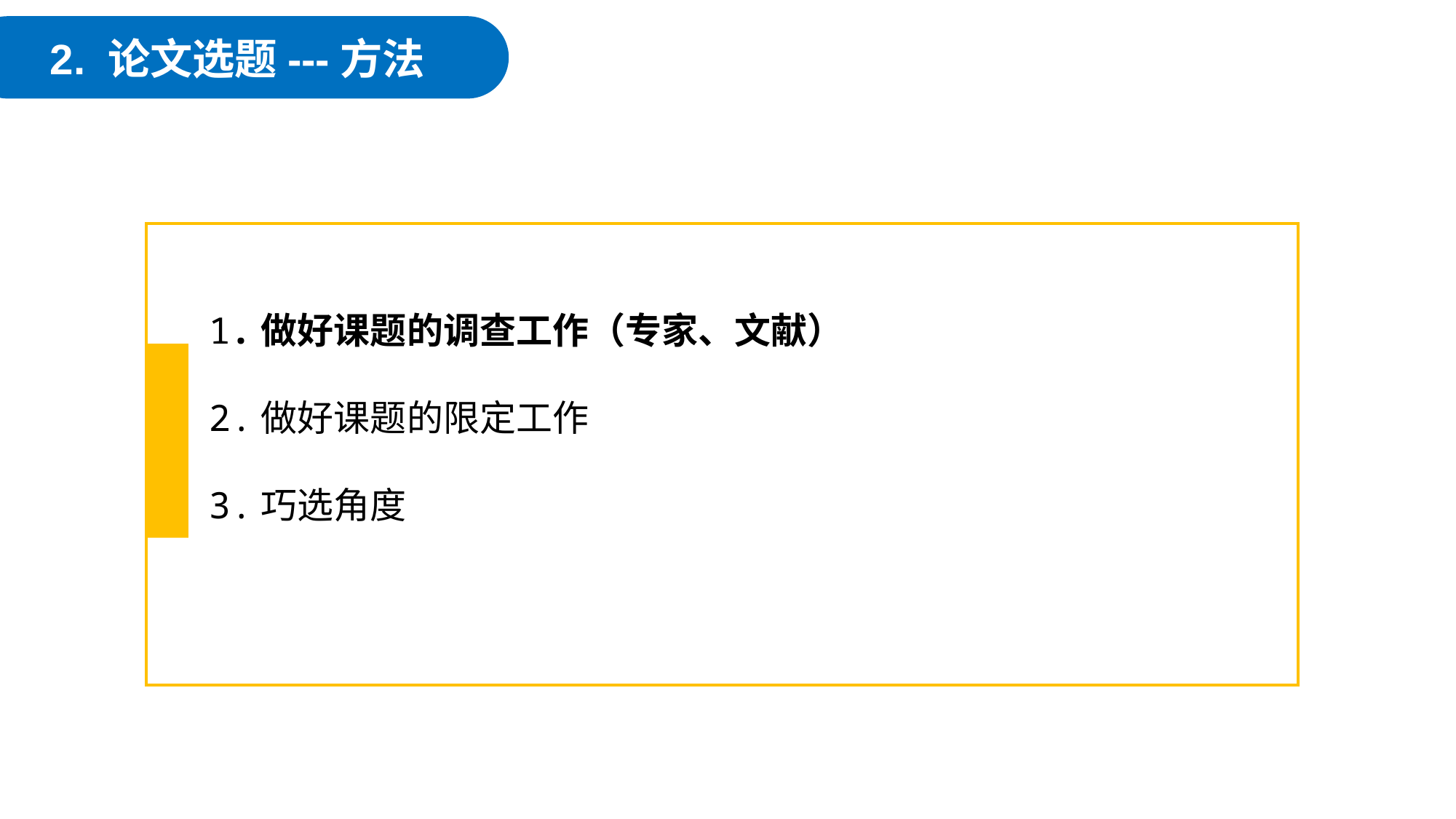

2. 论文选题---方法

1.做好课题的调查工作（专家、文献）
2.做好课题的限定工作
3.巧选角度